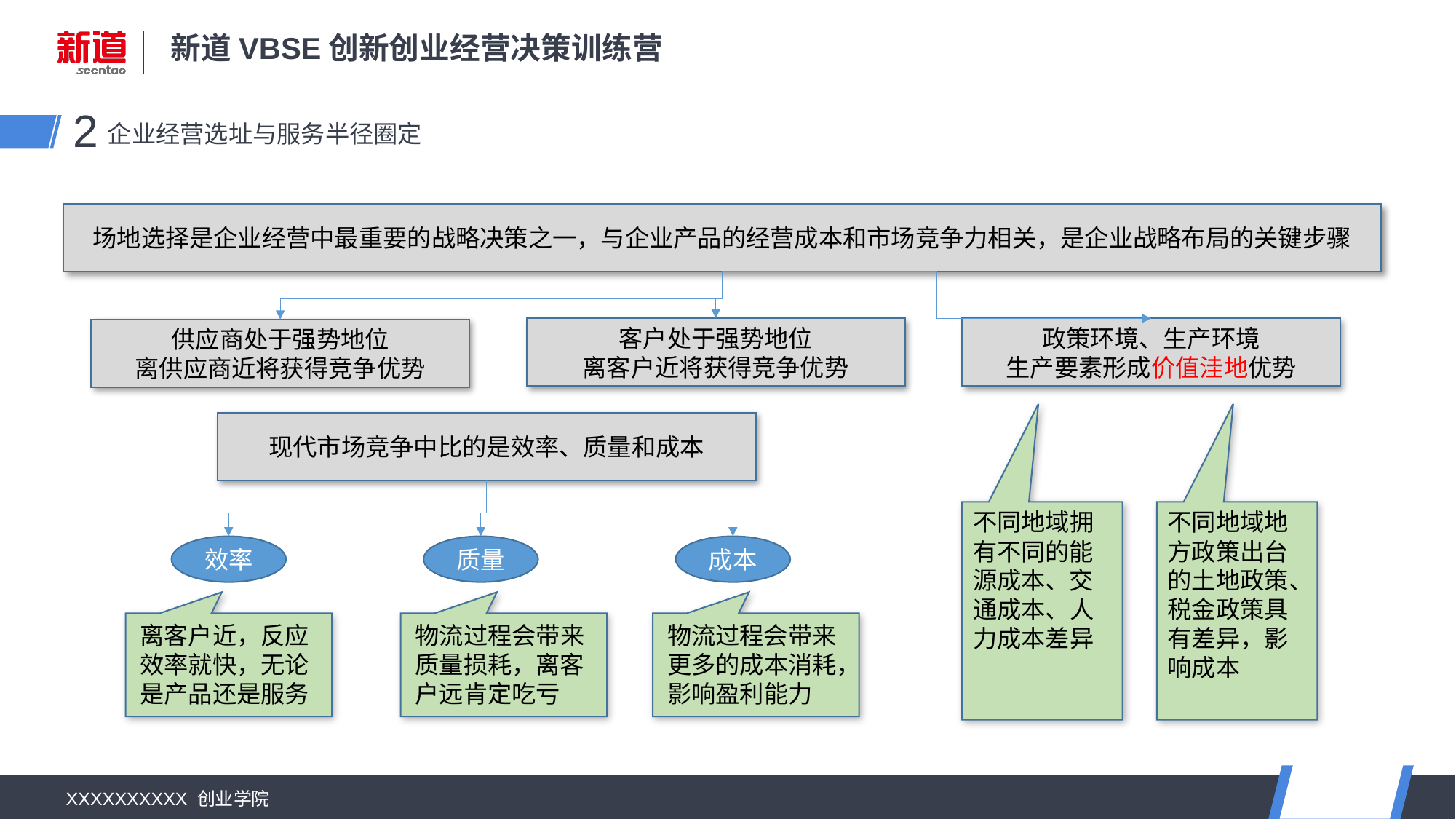

企业经营选址与服务半径圈定
2
场地选择是企业经营中最重要的战略决策之一，与企业产品的经营成本和市场竞争力相关，是企业战略布局的关键步骤
政策环境、生产环境
生产要素形成价值洼地优势
不同地域拥有不同的能源成本、交通成本、人力成本差异
不同地域地方政策出台的土地政策、税金政策具有差异，影响成本
客户处于强势地位
离客户近将获得竞争优势
供应商处于强势地位
离供应商近将获得竞争优势
现代市场竞争中比的是效率、质量和成本
效率
质量
成本
离客户近，反应效率就快，无论是产品还是服务
物流过程会带来质量损耗，离客户远肯定吃亏
物流过程会带来更多的成本消耗，影响盈利能力